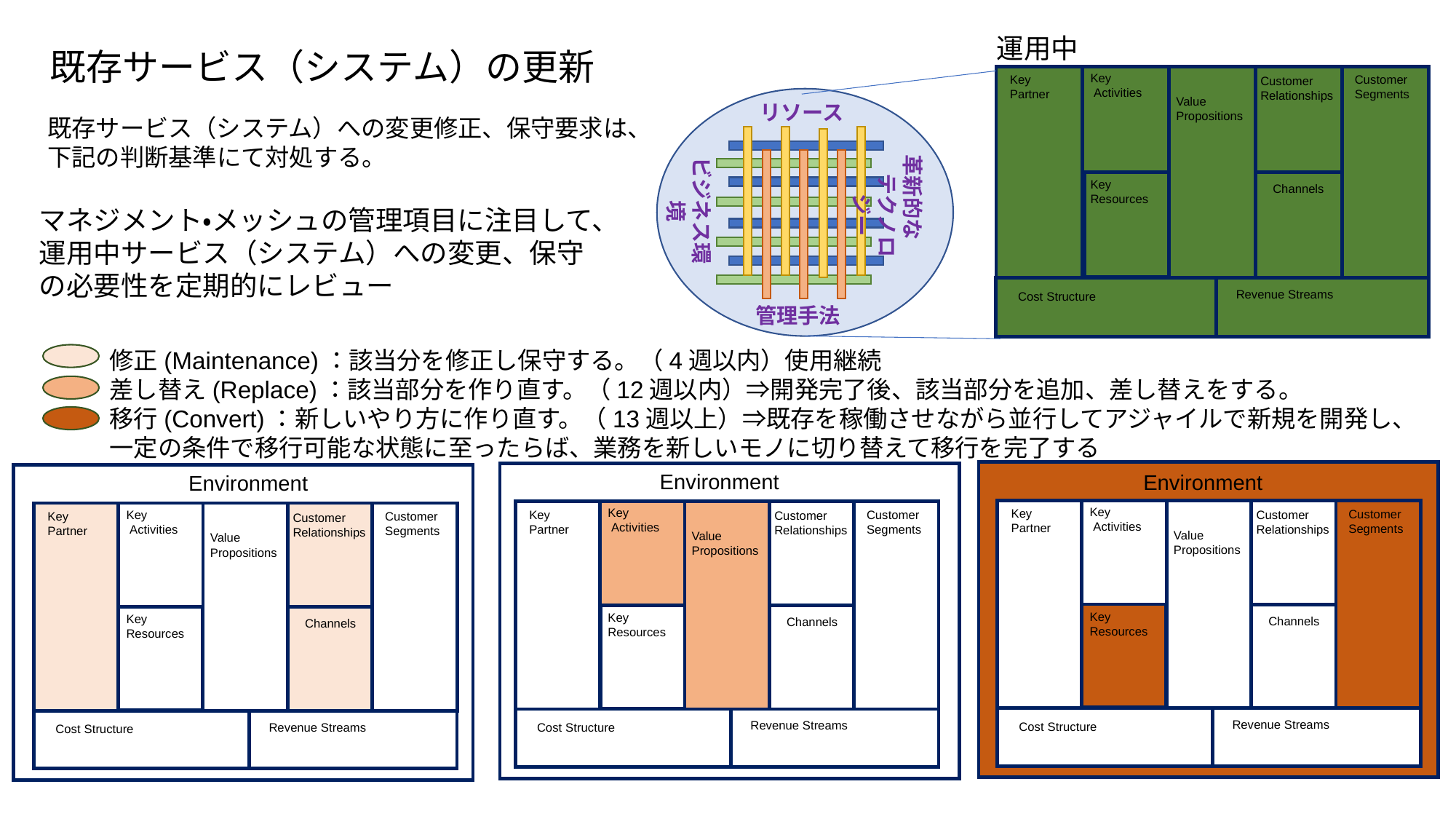

運用中
既存サービス（システム）の更新
Key
 Activities

Key
Partner
Customer
Segments
Customer
Relationships
Value
Propositions
Key
Resources

Channels

Revenue Streams
Cost Structure

リソース

ビジネス環境
革新的な
テクノロジー
管理手法
既存サービス（システム）への変更修正、保守要求は、下記の判断基準にて対処する。
マネジメント・メッシュの管理項目に注目して、運用中サービス（システム）への変更、保守の必要性を定期的にレビュー
修正(Maintenance)：該当分を修正し保守する。（4週以内）使用継続
差し替え(Replace)：該当部分を作り直す。（12週以内）⇒開発完了後、該当部分を追加、差し替えをする。
移行(Convert)：新しいやり方に作り直す。（13週以上）⇒既存を稼働させながら並行してアジャイルで新規を開発し、一定の条件で移行可能な状態に至ったらば、業務を新しいモノに切り替えて移行を完了する

Environment
Environment

Environment

Key
 Activities

Key
Partner
Customer
Segments
Customer
Relationships
Value
Propositions
Key
Resources

Channels

Revenue Streams
Cost Structure

Key
 Activities

Key
Partner
Customer
Segments
Customer
Relationships
Value
Propositions
Key
Resources

Channels

Revenue Streams
Cost Structure

Key
 Activities

Key
Partner
Customer
Segments
Customer
Relationships
Value
Propositions
Key
Resources

Channels

Revenue Streams
Cost Structure